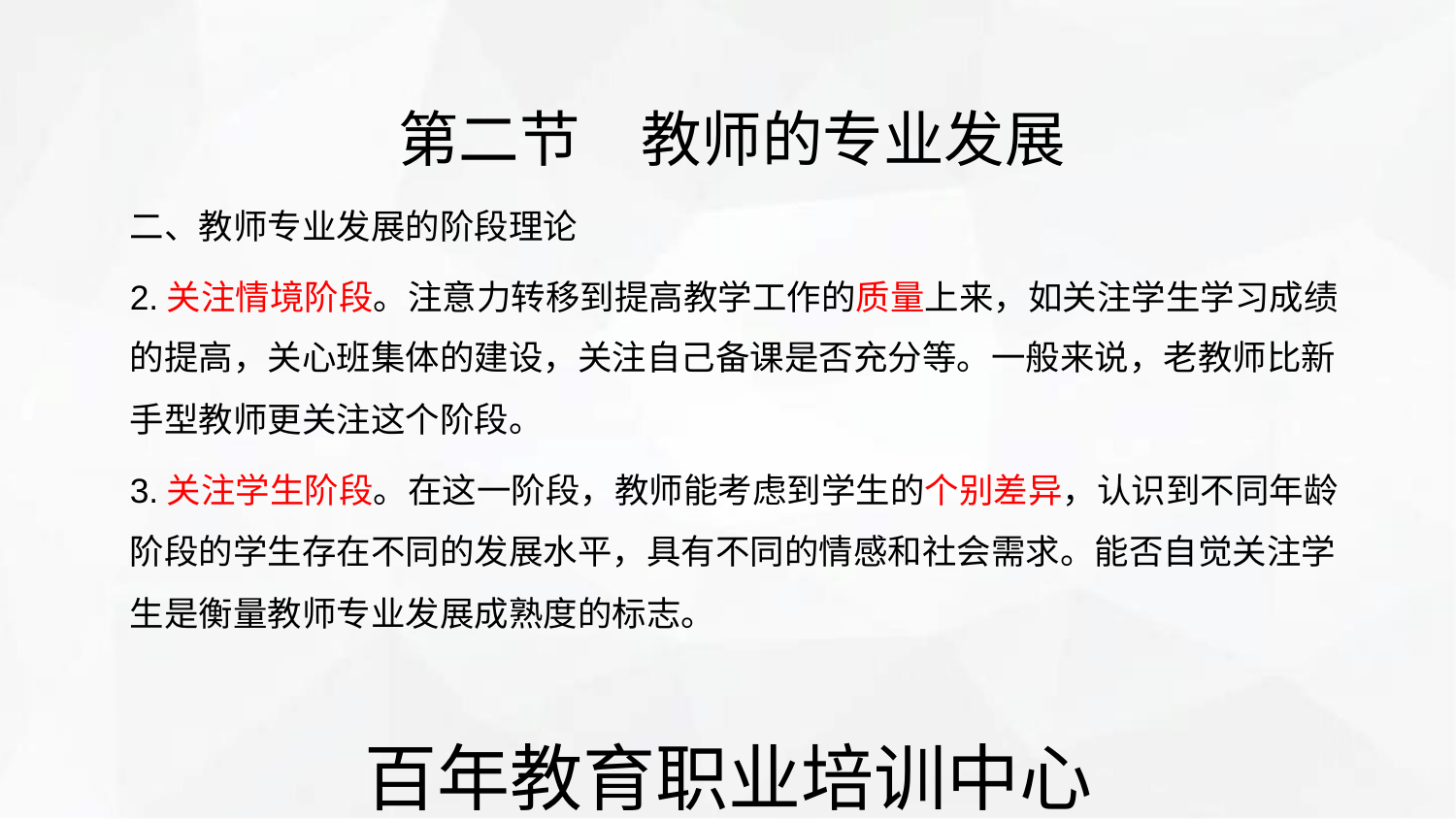

第二节　教师的专业发展
二、教师专业发展的阶段理论
2.关注情境阶段。注意力转移到提高教学工作的质量上来，如关注学生学习成绩
的提高，关心班集体的建设，关注自己备课是否充分等。一般来说，老教师比新
手型教师更关注这个阶段。
3.关注学生阶段。在这一阶段，教师能考虑到学生的个别差异，认识到不同年龄
阶段的学生存在不同的发展水平，具有不同的情感和社会需求。能否自觉关注学
生是衡量教师专业发展成熟度的标志。
百年教育职业培训中心